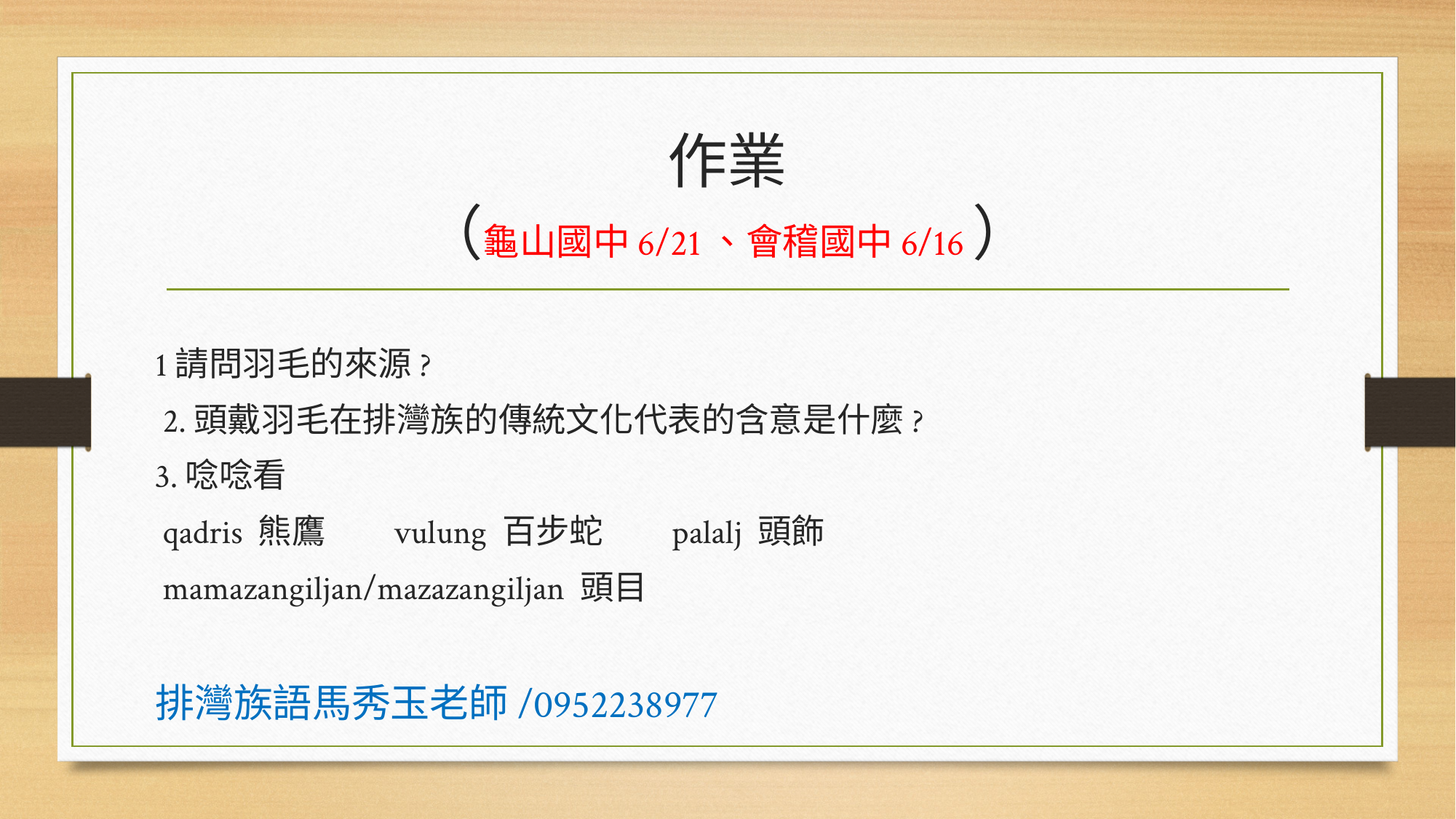

# 作業 （龜山國中6/21、會稽國中6/16）
1請問羽毛的來源?
 2.頭戴羽毛在排灣族的傳統文化代表的含意是什麼?
3.唸唸看
 qadris 熊鷹        vulung 百步蛇        palalj 頭飾
 mamazangiljan/mazazangiljan 頭目

排灣族語馬秀玉老師/0952238977